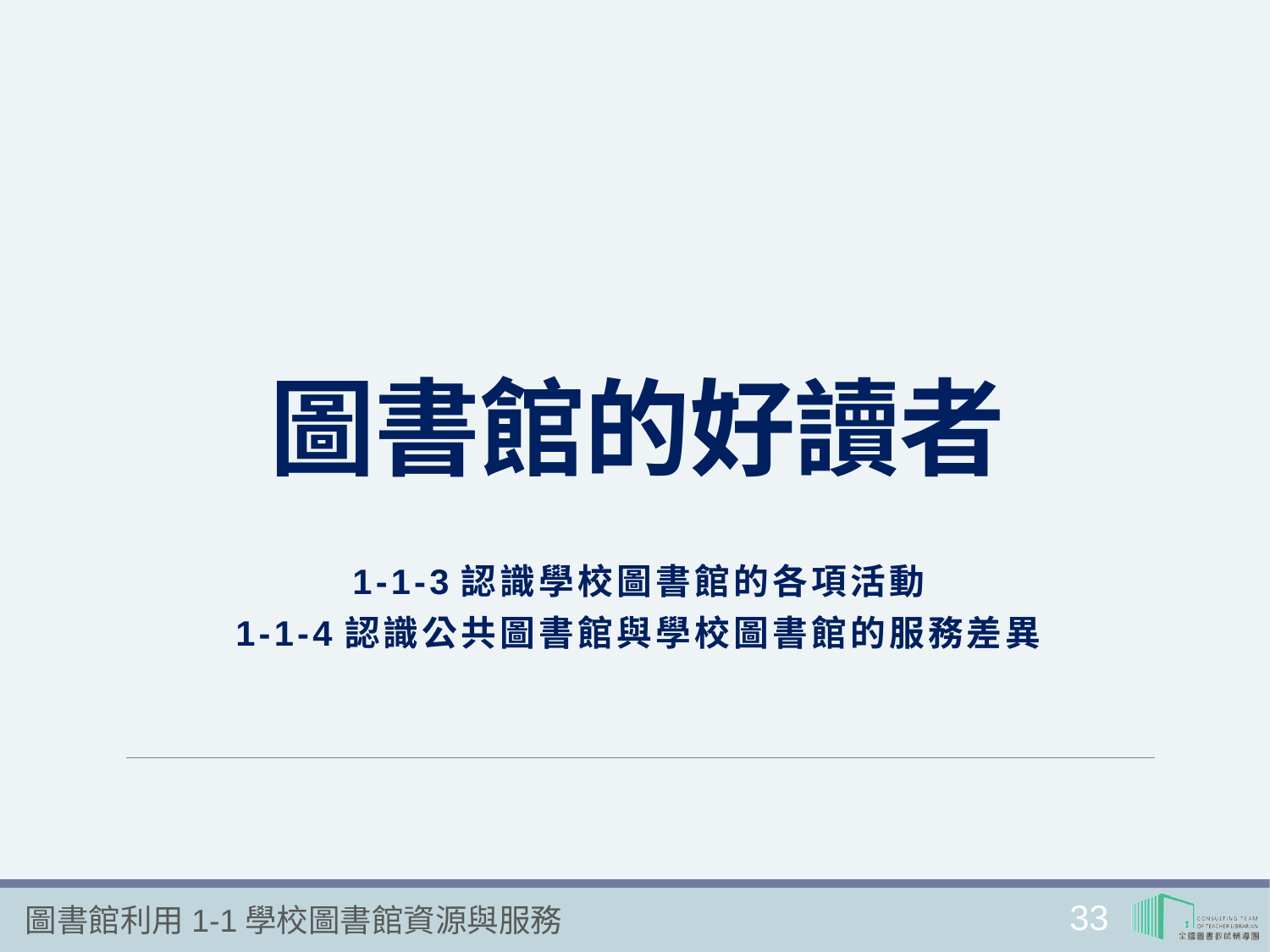

# 圖書館的好讀者
1-1-3認識學校圖書館的各項活動
1-1-4認識公共圖書館與學校圖書館的服務差異